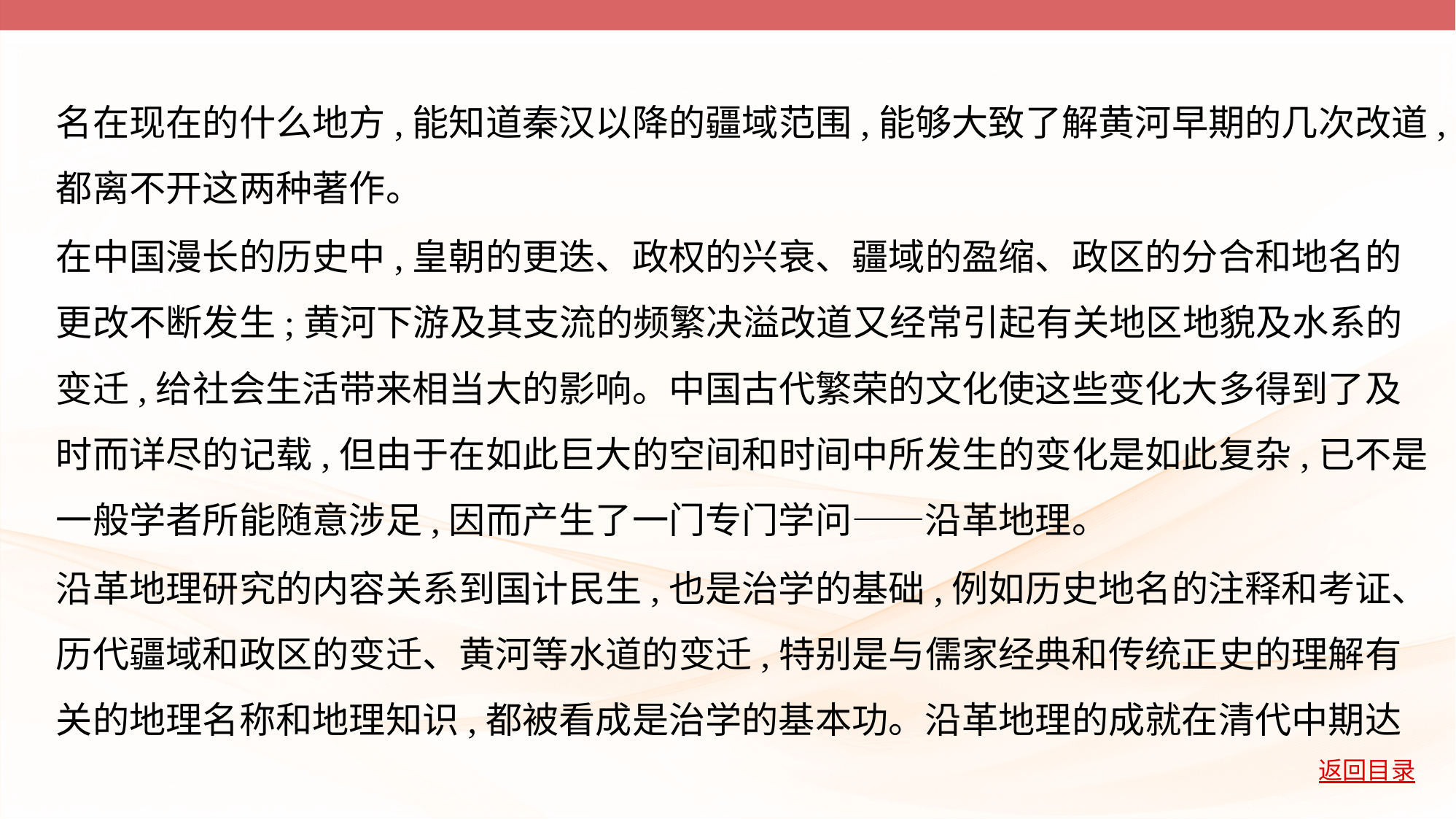

名在现在的什么地方,能知道秦汉以降的疆域范围,能够大致了解黄河早期的几次改道,
都离不开这两种著作。
在中国漫长的历史中,皇朝的更迭、政权的兴衰、疆域的盈缩、政区的分合和地名的
更改不断发生;黄河下游及其支流的频繁决溢改道又经常引起有关地区地貌及水系的
变迁,给社会生活带来相当大的影响。中国古代繁荣的文化使这些变化大多得到了及
时而详尽的记载,但由于在如此巨大的空间和时间中所发生的变化是如此复杂,已不是
一般学者所能随意涉足,因而产生了一门专门学问——沿革地理。
沿革地理研究的内容关系到国计民生,也是治学的基础,例如历史地名的注释和考证、
历代疆域和政区的变迁、黄河等水道的变迁,特别是与儒家经典和传统正史的理解有
关的地理名称和地理知识,都被看成是治学的基本功。沿革地理的成就在清代中期达